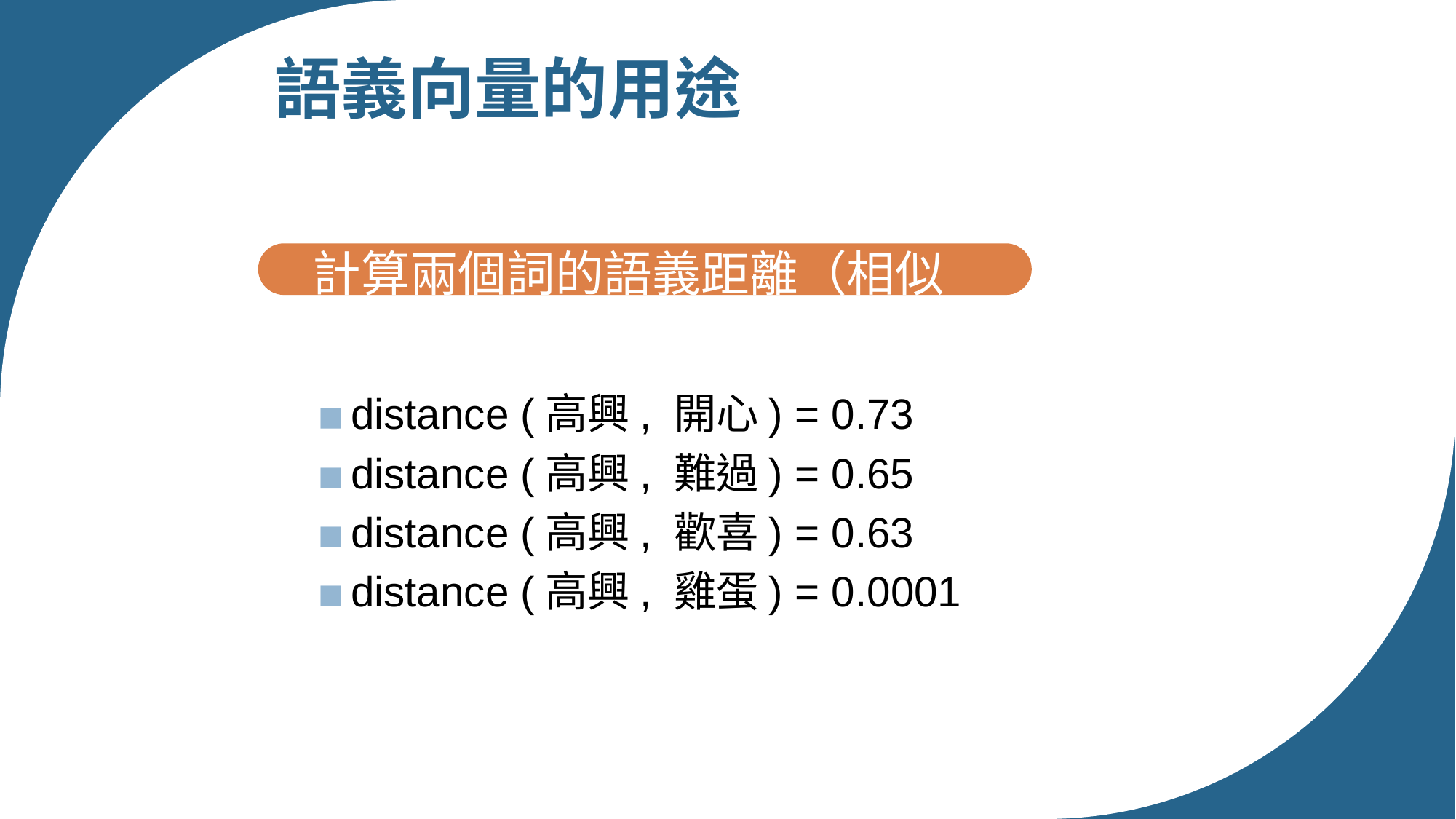

# 語義向量的用途
計算兩個詞的語義距離（相似度）
distance (高興, 開心) = 0.73
distance (高興, 難過) = 0.65
distance (高興, 歡喜) = 0.63
distance (高興, 雞蛋) = 0.0001